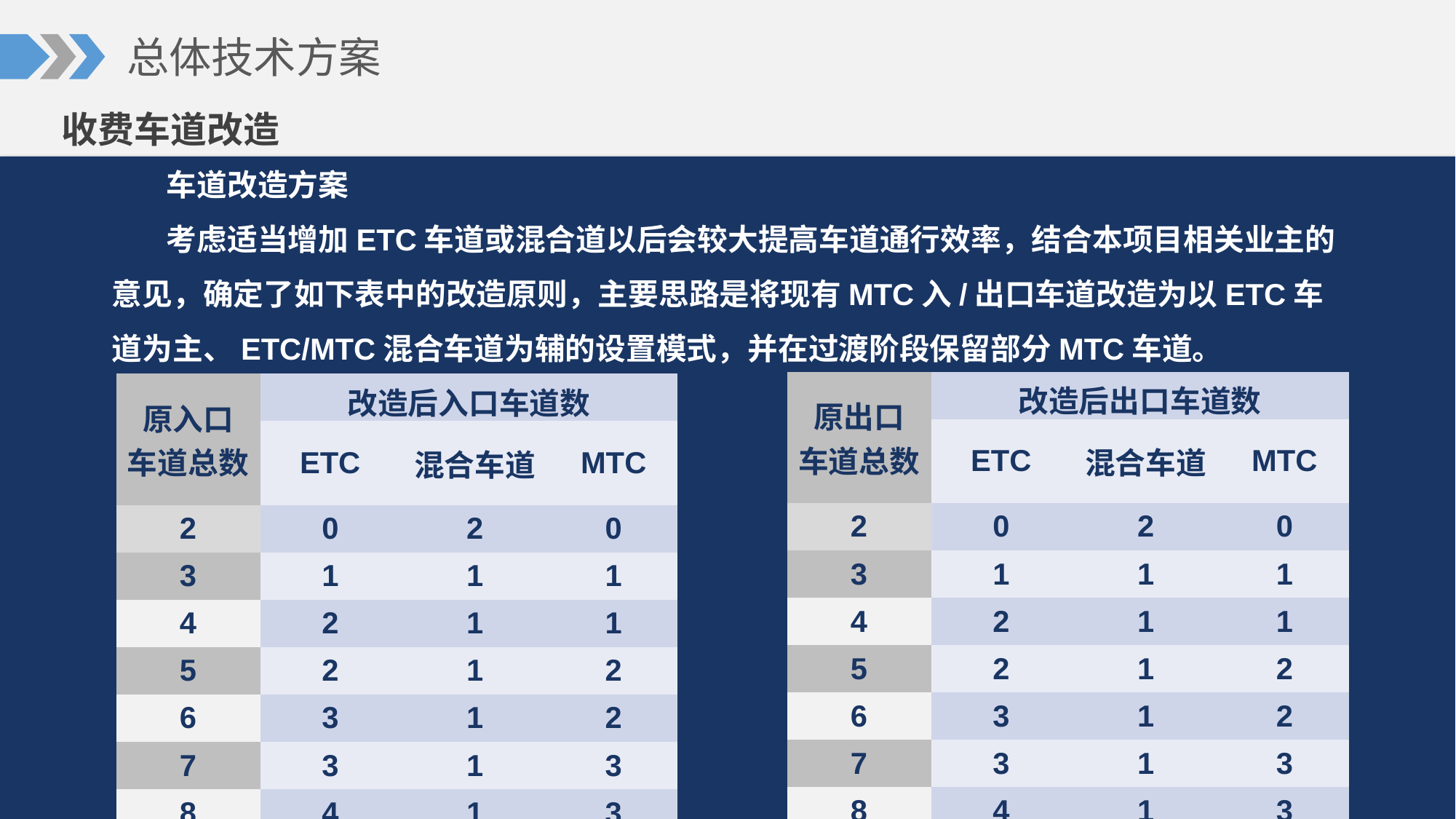

总体技术方案

收费车道改造
车道改造方案
考虑适当增加ETC车道或混合道以后会较大提高车道通行效率，结合本项目相关业主的意见，确定了如下表中的改造原则，主要思路是将现有MTC入/出口车道改造为以ETC车道为主、ETC/MTC混合车道为辅的设置模式，并在过渡阶段保留部分MTC车道。

| 原出口 车道总数 | 改造后出口车道数 |  |  |
| --- | --- | --- | --- |
|  | ETC | 混合车道 | MTC |
| 2 | 0 | 2 | 0 |
| 3 | 1 | 1 | 1 |
| 4 | 2 | 1 | 1 |
| 5 | 2 | 1 | 2 |
| 6 | 3 | 1 | 2 |
| 7 | 3 | 1 | 3 |
| 8 | 4 | 1 | 3 |
| 原入口 车道总数 | 改造后入口车道数 |  |  |
| --- | --- | --- | --- |
|  | ETC | 混合车道 | MTC |
| 2 | 0 | 2 | 0 |
| 3 | 1 | 1 | 1 |
| 4 | 2 | 1 | 1 |
| 5 | 2 | 1 | 2 |
| 6 | 3 | 1 | 2 |
| 7 | 3 | 1 | 3 |
| 8 | 4 | 1 | 3 |